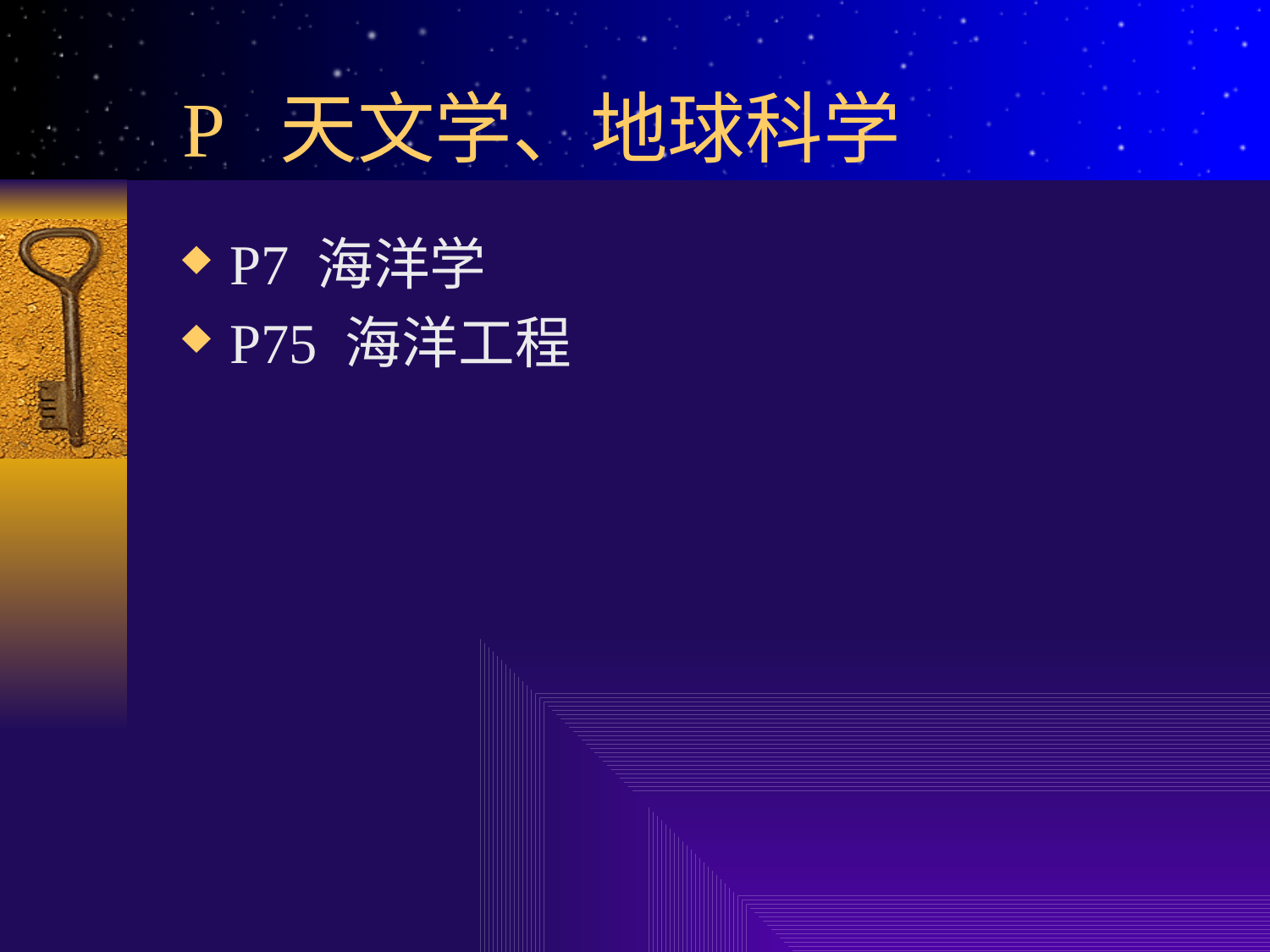

# P  天文学、地球科学
P7 海洋学
P75 海洋工程